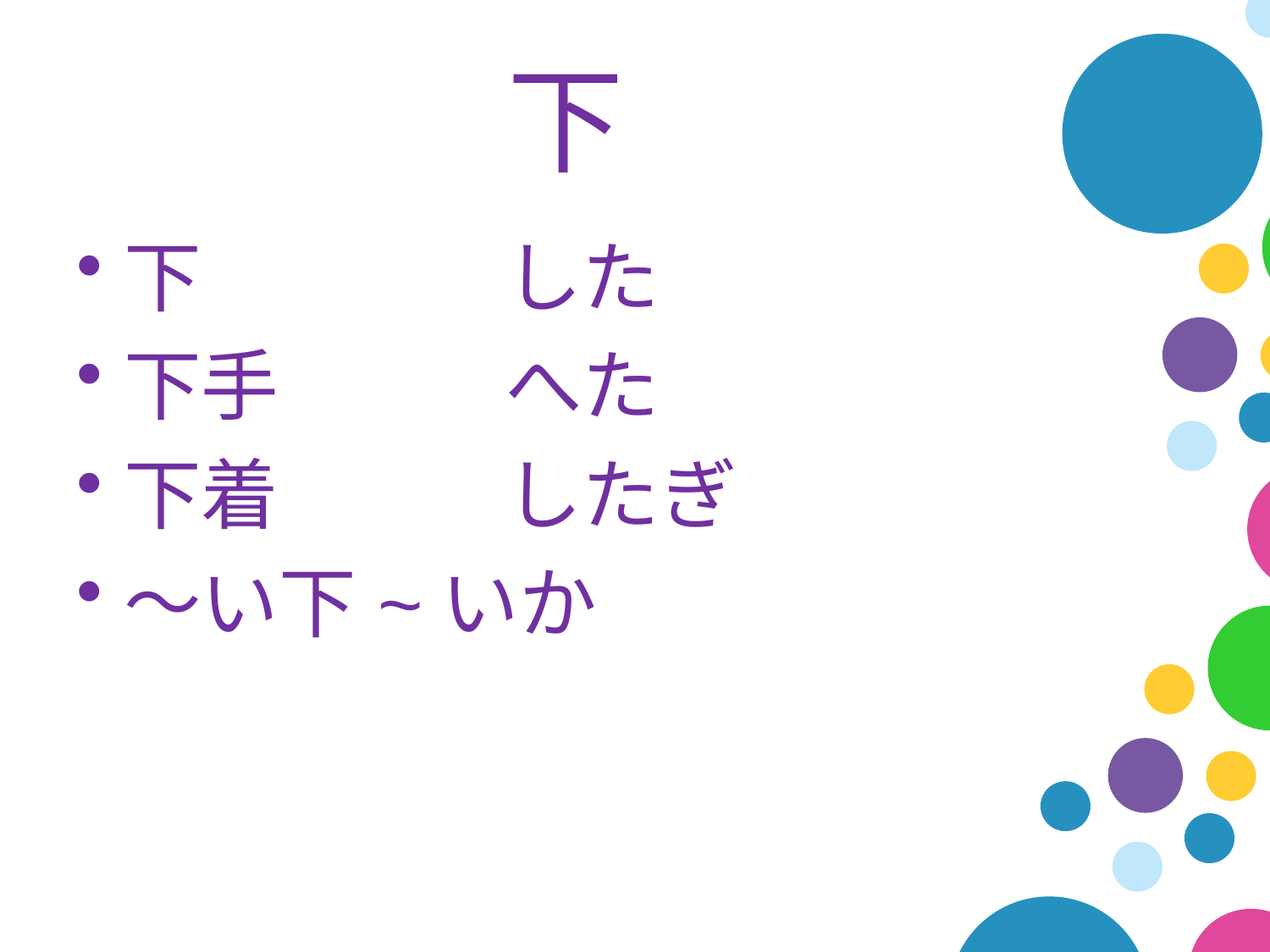

# 下
下			した
下手		へた
下着		したぎ
～い下	~いか